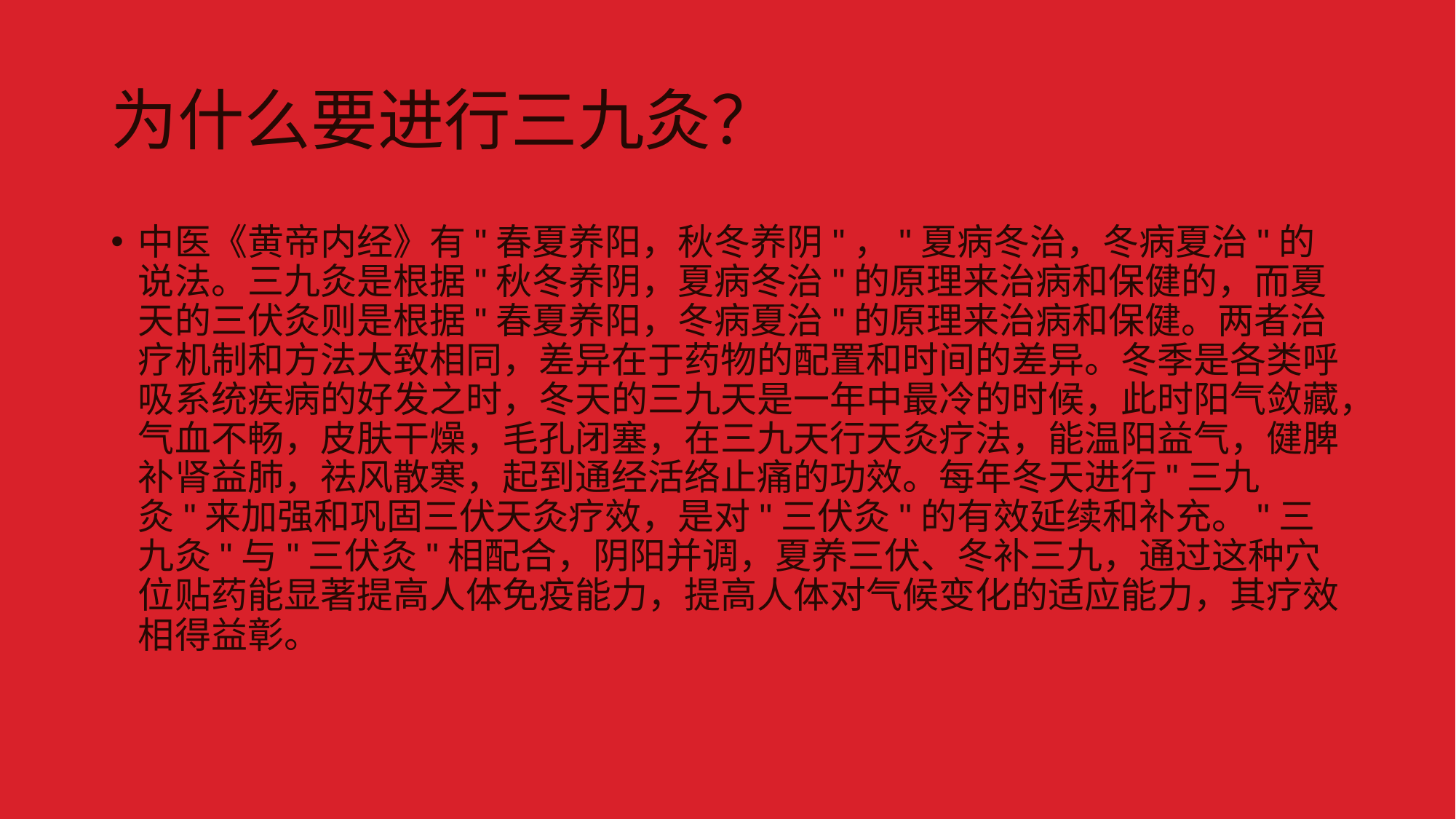

# 为什么要进行三九灸？
中医《黄帝内经》有"春夏养阳，秋冬养阴"，"夏病冬治，冬病夏治"的说法。三九灸是根据"秋冬养阴，夏病冬治"的原理来治病和保健的，而夏天的三伏灸则是根据"春夏养阳，冬病夏治"的原理来治病和保健。两者治疗机制和方法大致相同，差异在于药物的配置和时间的差异。冬季是各类呼吸系统疾病的好发之时，冬天的三九天是一年中最冷的时候，此时阳气敛藏，气血不畅，皮肤干燥，毛孔闭塞，在三九天行天灸疗法，能温阳益气，健脾补肾益肺，祛风散寒，起到通经活络止痛的功效。每年冬天进行"三九灸"来加强和巩固三伏天灸疗效，是对"三伏灸"的有效延续和补充。"三九灸"与"三伏灸"相配合，阴阳并调，夏养三伏、冬补三九，通过这种穴位贴药能显著提高人体免疫能力，提高人体对气候变化的适应能力，其疗效相得益彰。